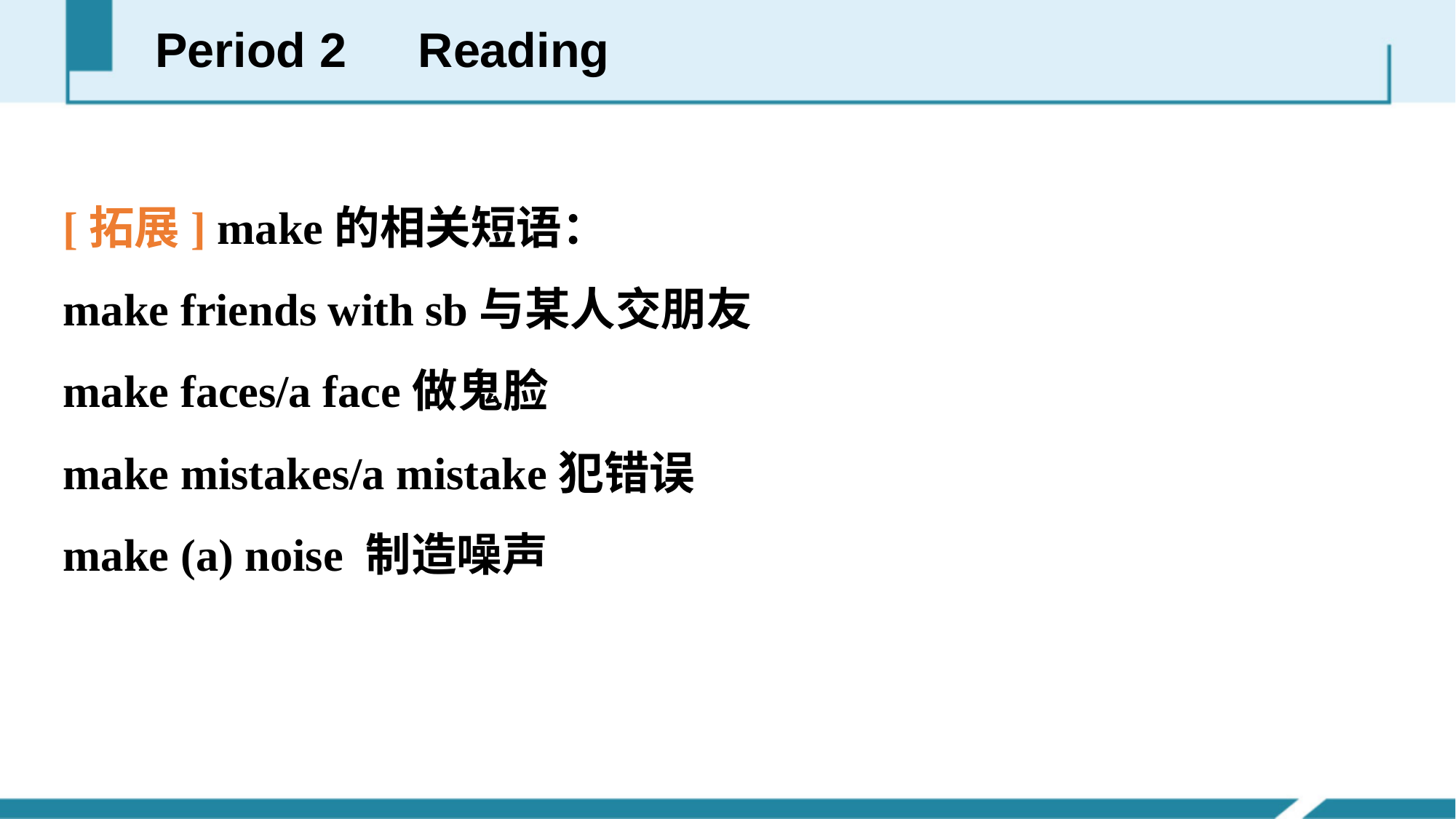

Period 2　Reading
[拓展] make的相关短语：
make friends with sb与某人交朋友
make faces/a face做鬼脸
make mistakes/a mistake犯错误
make (a) noise 制造噪声